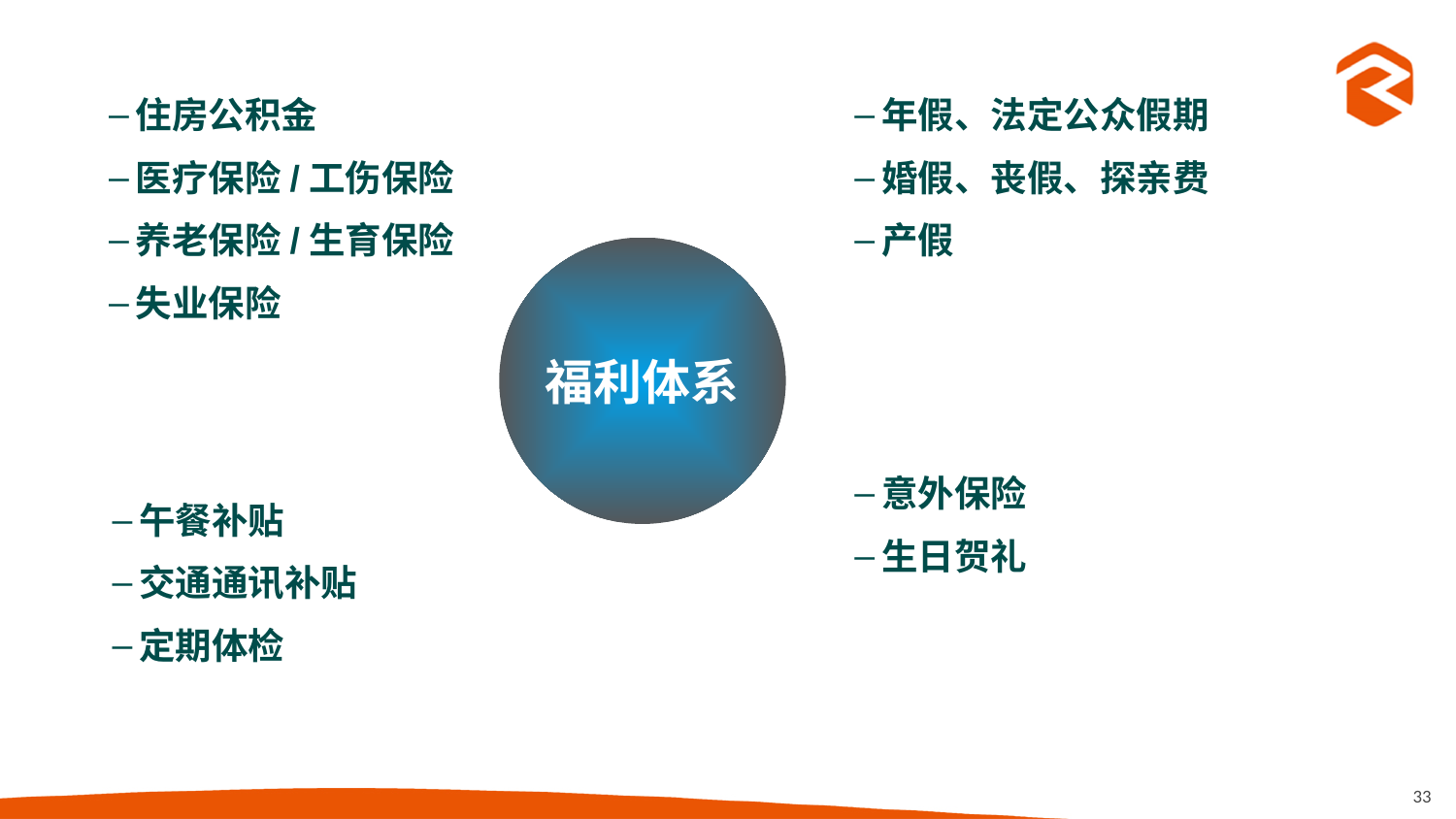

住房公积金
医疗保险/工伤保险
养老保险/生育保险
失业保险
年假、法定公众假期
婚假、丧假、探亲费
产假
福利体系
意外保险
生日贺礼
午餐补贴
交通通讯补贴
定期体检
33